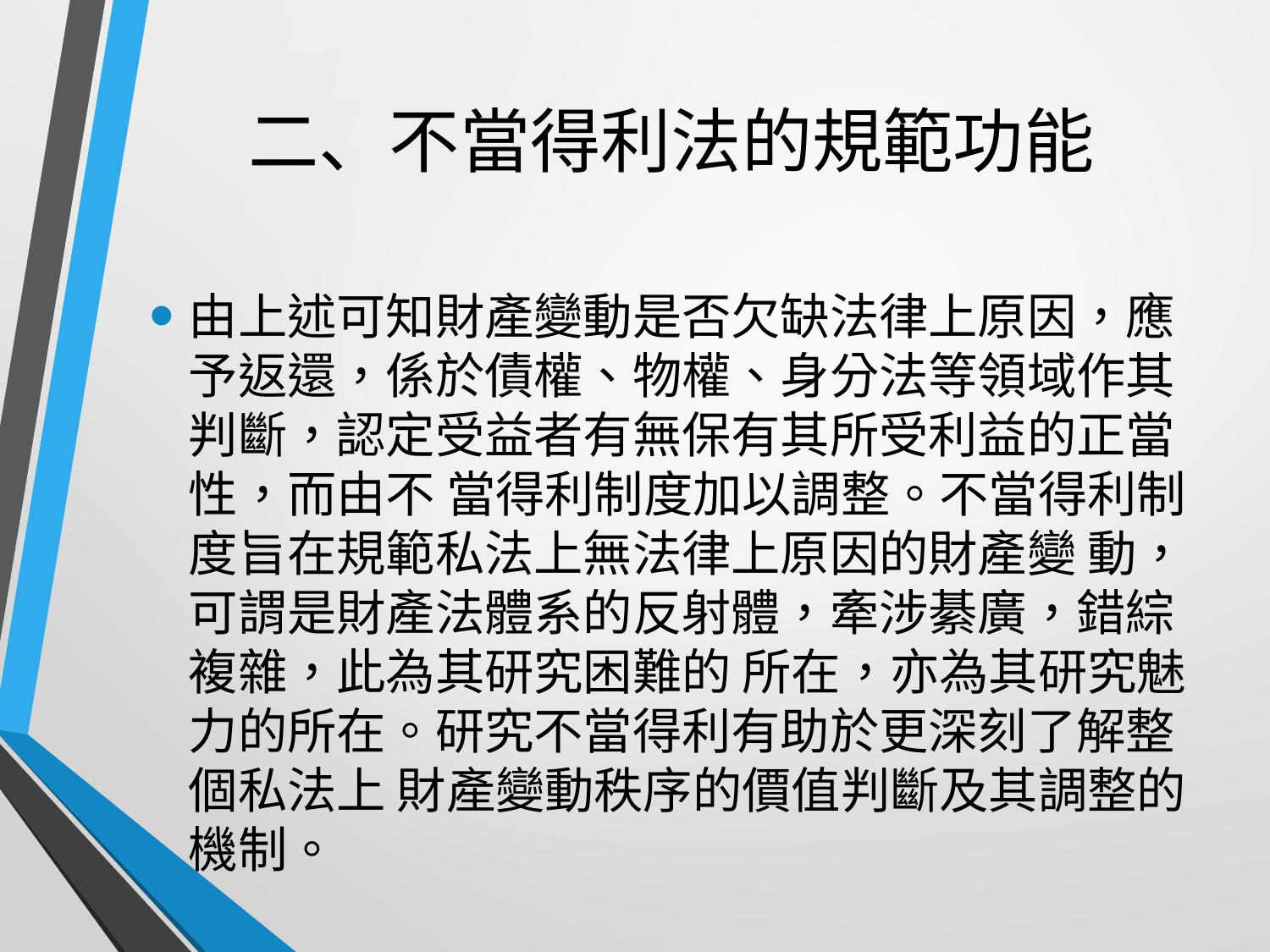

# 二、不當得利法的規範功能
由上述可知財產變動是否欠缺法律上原因，應予返還，係於債權、物權、身分法等領域作其判斷，認定受益者有無保有其所受利益的正當性，而由不 當得利制度加以調整。不當得利制度旨在規範私法上無法律上原因的財產變 動，可謂是財產法體系的反射體，牽涉綦廣，錯綜複雜，此為其研究困難的 所在，亦為其研究魅力的所在。研究不當得利有助於更深刻了解整個私法上 財產變動秩序的價值判斷及其調整的機制。